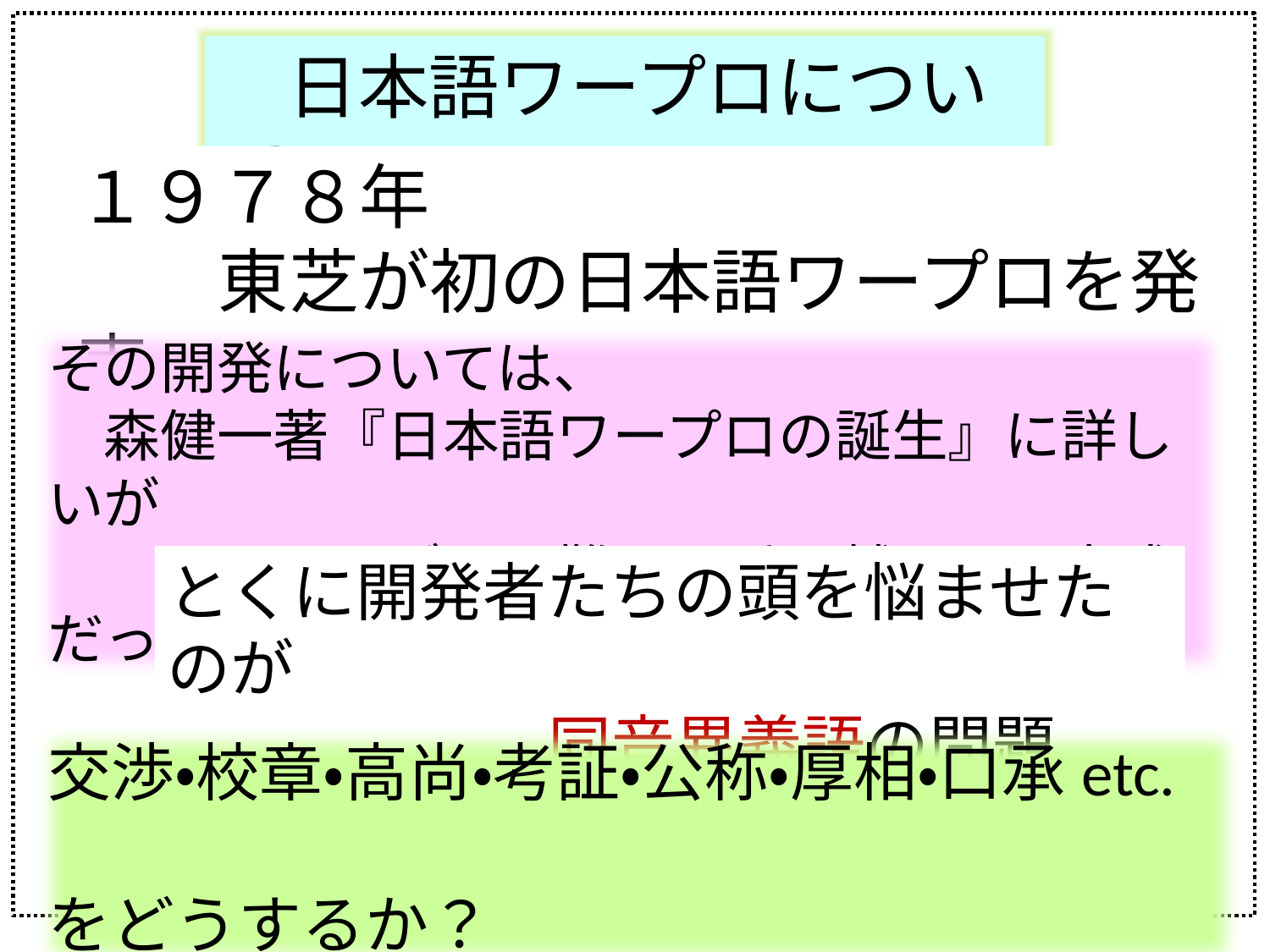

日本語ワープロについて
１９７８年
　　東芝が初の日本語ワープロを発売
その開発については、
　森健一著『日本語ワープロの誕生』に詳しいが
　　　　さまざまな難問を乗り越えての完成だった
とくに開発者たちの頭を悩ませたのが
　　　　　　同音異義語の問題
交渉・校章・高尚・考証・公称・厚相・口承etc.
　　　　　　　　　　　　　　　　　　をどうするか？